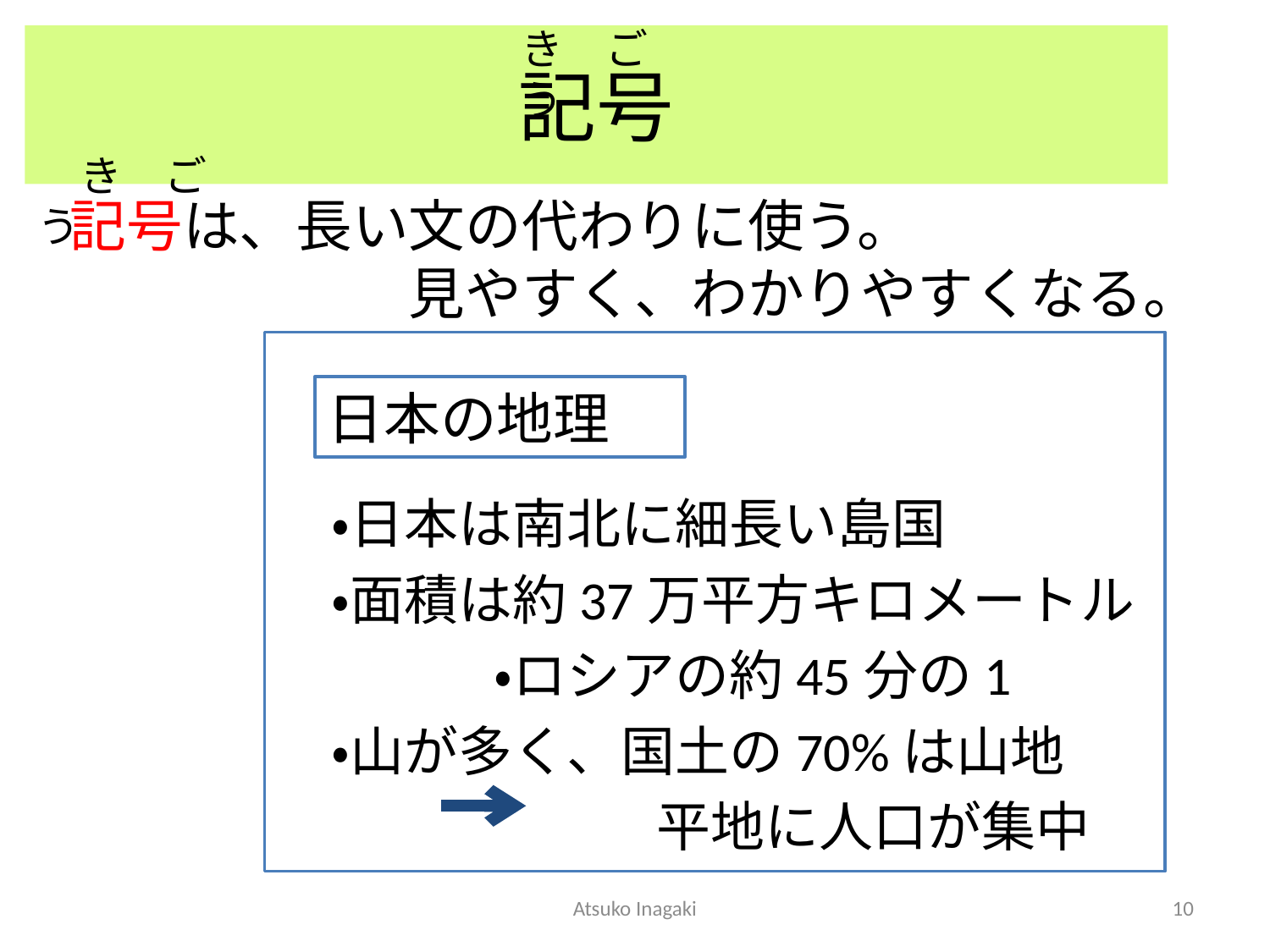

き　ごう
# 記号
　き　ごう
記号は、長い文の代わりに使う。
　　　　　　見やすく、わかりやすくなる。

　・日本は南北に細長い島国
　・面積は約37万平方キロメートル
　　　　・ロシアの約45分の1
　・山が多く、国土の70%は山地
　　　　　　　平地に人口が集中
日本の地理
Atsuko Inagaki
10